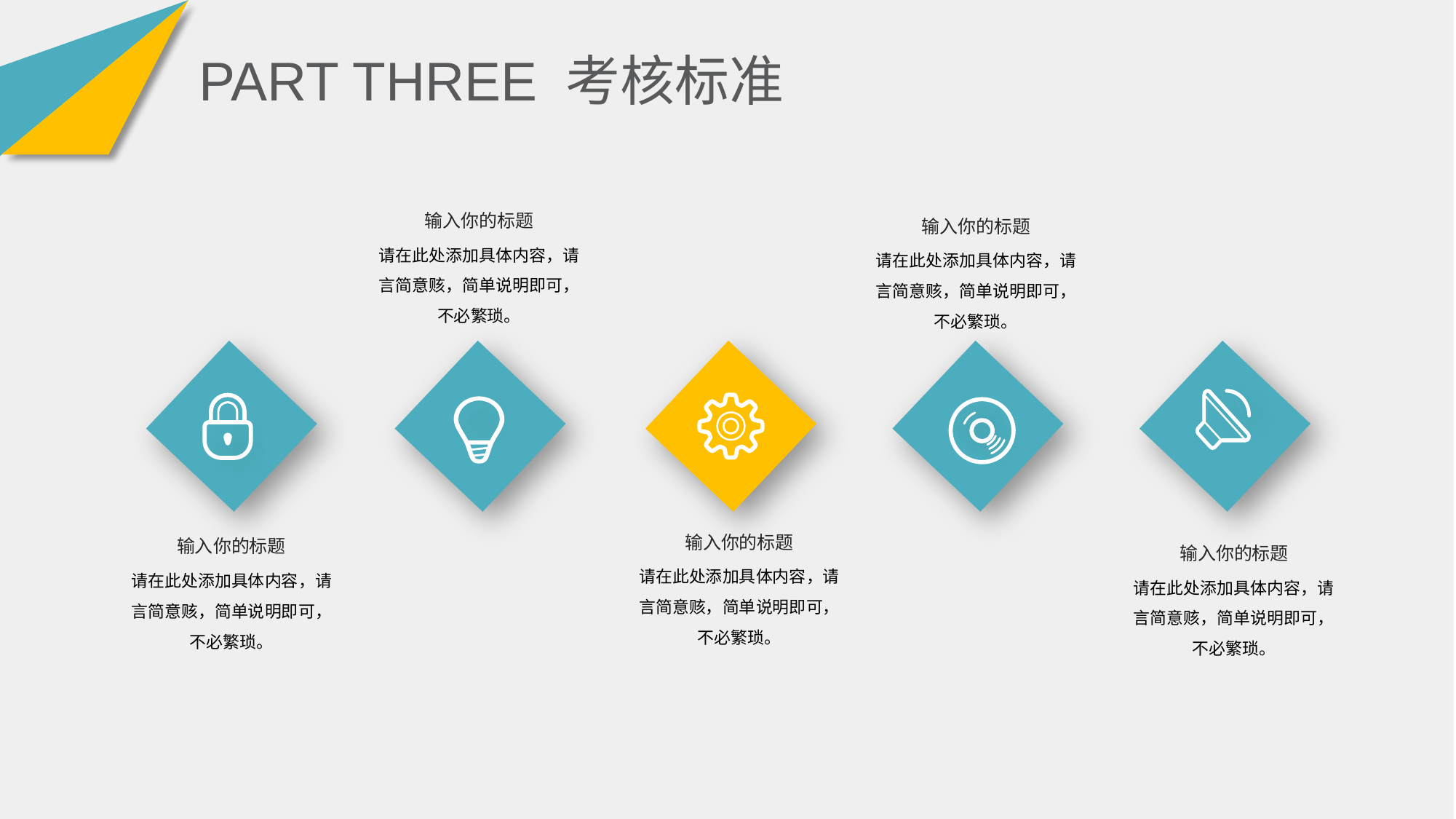

PART THREE 考核标准
输入你的标题
请在此处添加具体内容，请言简意赅，简单说明即可，不必繁琐。
输入你的标题
请在此处添加具体内容，请言简意赅，简单说明即可，不必繁琐。

输入你的标题
请在此处添加具体内容，请言简意赅，简单说明即可，不必繁琐。
输入你的标题
请在此处添加具体内容，请言简意赅，简单说明即可，不必繁琐。
输入你的标题
请在此处添加具体内容，请言简意赅，简单说明即可，不必繁琐。